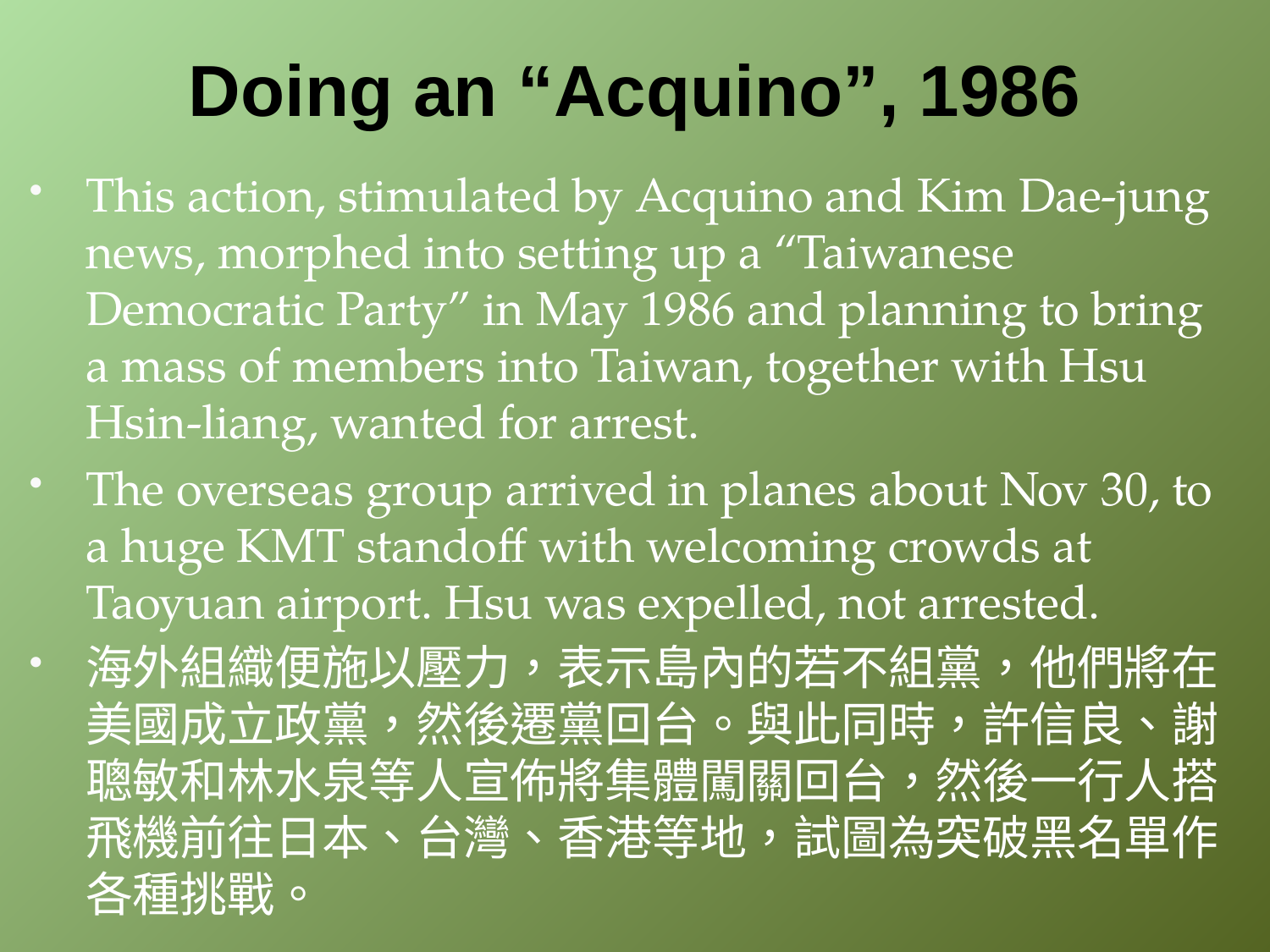

# Doing an “Acquino”, 1986
This action, stimulated by Acquino and Kim Dae-jung news, morphed into setting up a “Taiwanese Democratic Party” in May 1986 and planning to bring a mass of members into Taiwan, together with Hsu Hsin-liang, wanted for arrest.
The overseas group arrived in planes about Nov 30, to a huge KMT standoff with welcoming crowds at Taoyuan airport. Hsu was expelled, not arrested.
海外組織便施以壓力，表示島內的若不組黨，他們將在美國成立政黨，然後遷黨回台。與此同時，許信良、謝聰敏和林水泉等人宣佈將集體闖關回台，然後一行人搭飛機前往日本、台灣、香港等地，試圖為突破黑名單作各種挑戰。